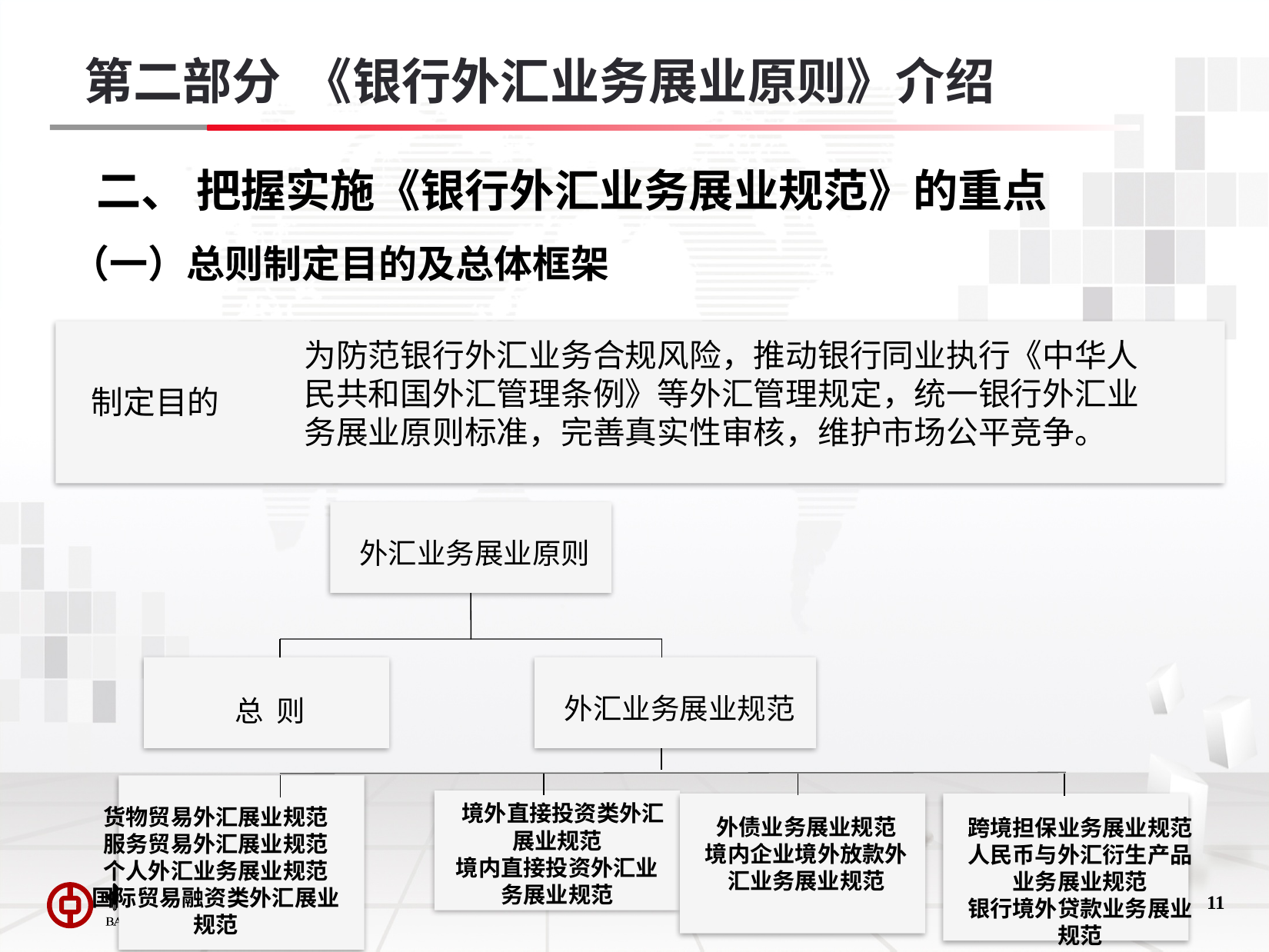

第二部分  《银行外汇业务展业原则》介绍
# 二、 把握实施《银行外汇业务展业规范》的重点
（一）总则制定目的及总体框架

为防范银行外汇业务合规风险，推动银行同业执行《中华人民共和国外汇管理条例》等外汇管理规定，统一银行外汇业务展业原则标准，完善真实性审核，维护市场公平竞争。
制定目的

外汇业务展业原则

总  则

外汇业务展业规范

货物贸易外汇展业规范
服务贸易外汇展业规范
个人外汇业务展业规范
国际贸易融资类外汇展业规范

 境外直接投资类外汇展业规范
境内直接投资外汇业务展业规范

外债业务展业规范
境内企业境外放款外汇业务展业规范

跨境担保业务展业规范
人民币与外汇衍生产品业务展业规范
银行境外贷款业务展业规范
11